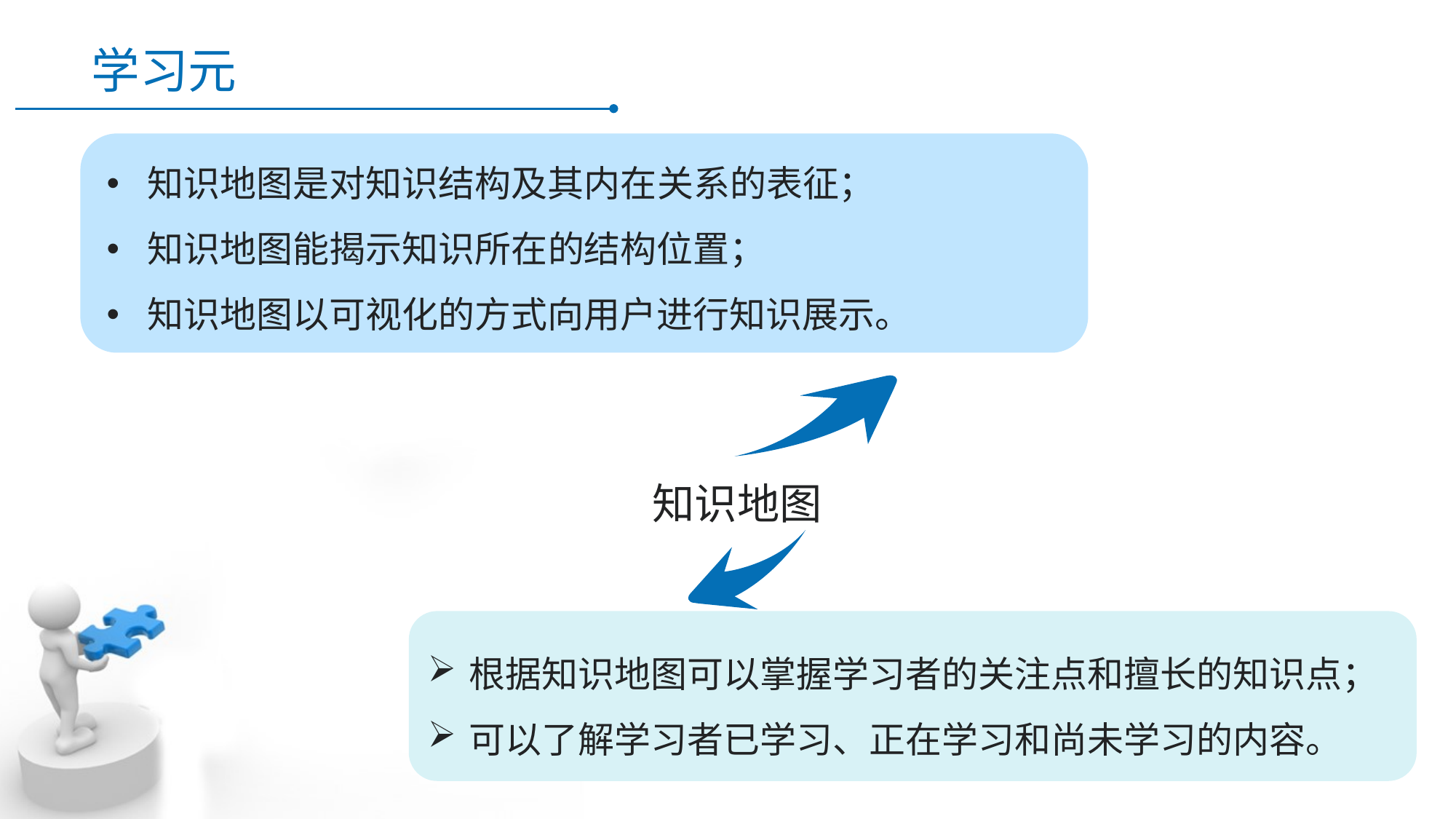

# 学习元

知识地图是对知识结构及其内在关系的表征；
知识地图能揭示知识所在的结构位置；
知识地图以可视化的方式向用户进行知识展示。

知识地图

根据知识地图可以掌握学习者的关注点和擅长的知识点；
可以了解学习者已学习、正在学习和尚未学习的内容。